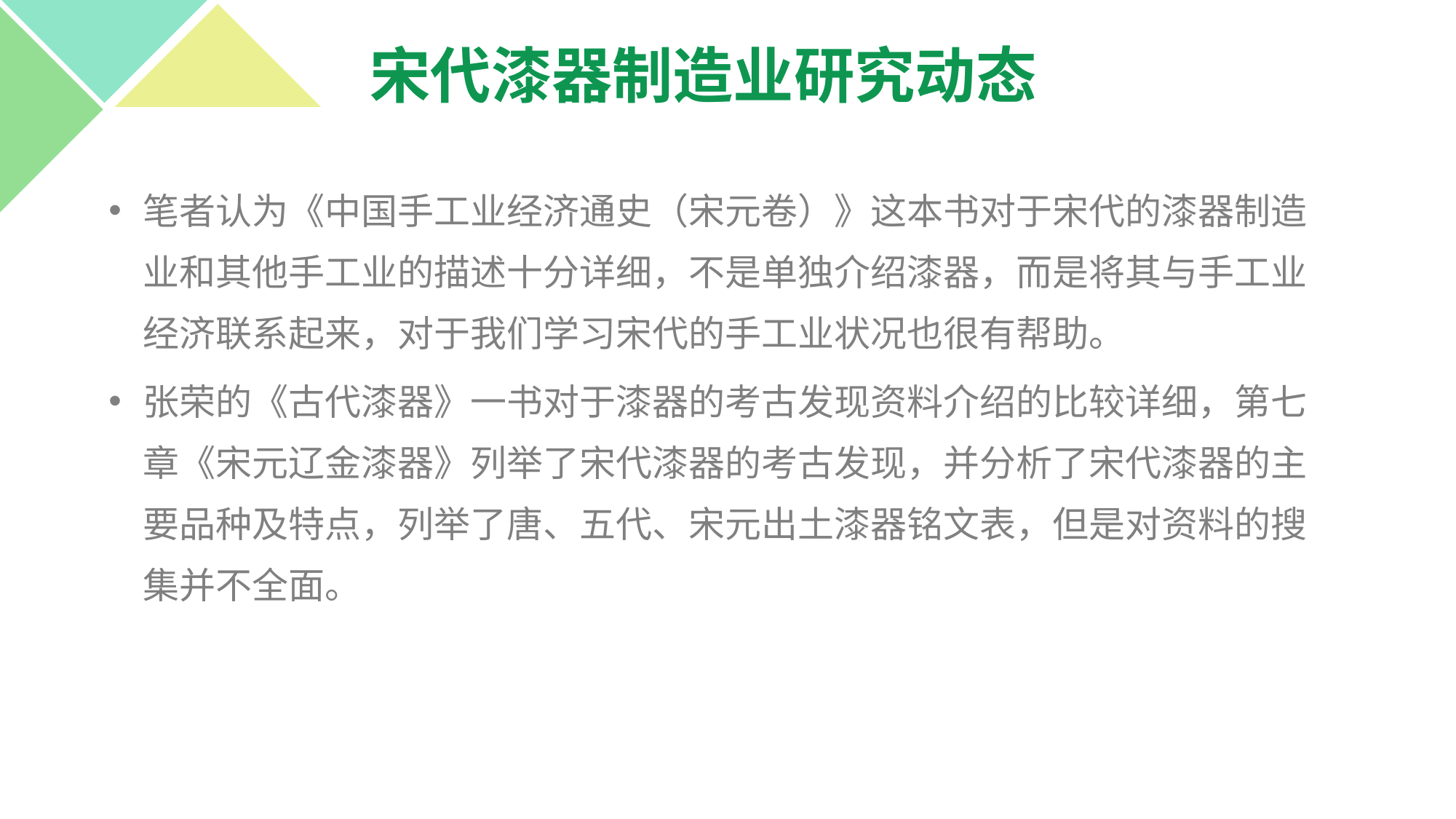

# 宋代漆器制造业研究动态
笔者认为《中国手工业经济通史（宋元卷）》这本书对于宋代的漆器制造业和其他手工业的描述十分详细，不是单独介绍漆器，而是将其与手工业经济联系起来，对于我们学习宋代的手工业状况也很有帮助。
张荣的《古代漆器》一书对于漆器的考古发现资料介绍的比较详细，第七章《宋元辽金漆器》列举了宋代漆器的考古发现，并分析了宋代漆器的主要品种及特点，列举了唐、五代、宋元出土漆器铭文表，但是对资料的搜集并不全面。